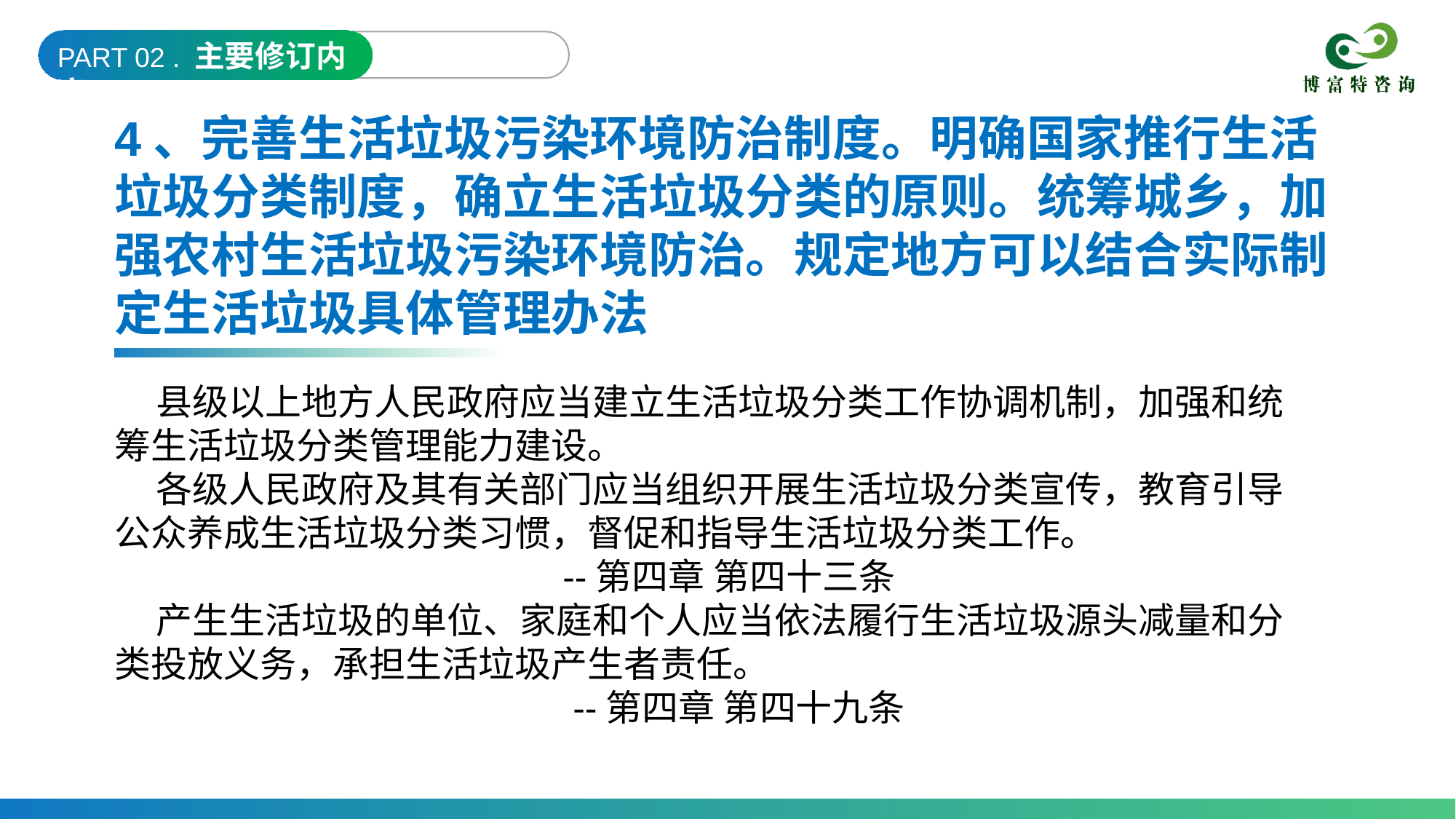

PART 02 . 主要修订内容
4、完善生活垃圾污染环境防治制度。明确国家推行生活垃圾分类制度，确立生活垃圾分类的原则。统筹城乡，加强农村生活垃圾污染环境防治。规定地方可以结合实际制定生活垃圾具体管理办法

    县级以上地方人民政府应当建立生活垃圾分类工作协调机制，加强和统筹生活垃圾分类管理能力建设。
    各级人民政府及其有关部门应当组织开展生活垃圾分类宣传，教育引导公众养成生活垃圾分类习惯，督促和指导生活垃圾分类工作。
                                            --第四章 第四十三条
    产生生活垃圾的单位、家庭和个人应当依法履行生活垃圾源头减量和分类投放义务，承担生活垃圾产生者责任。
                                             --第四章 第四十九条